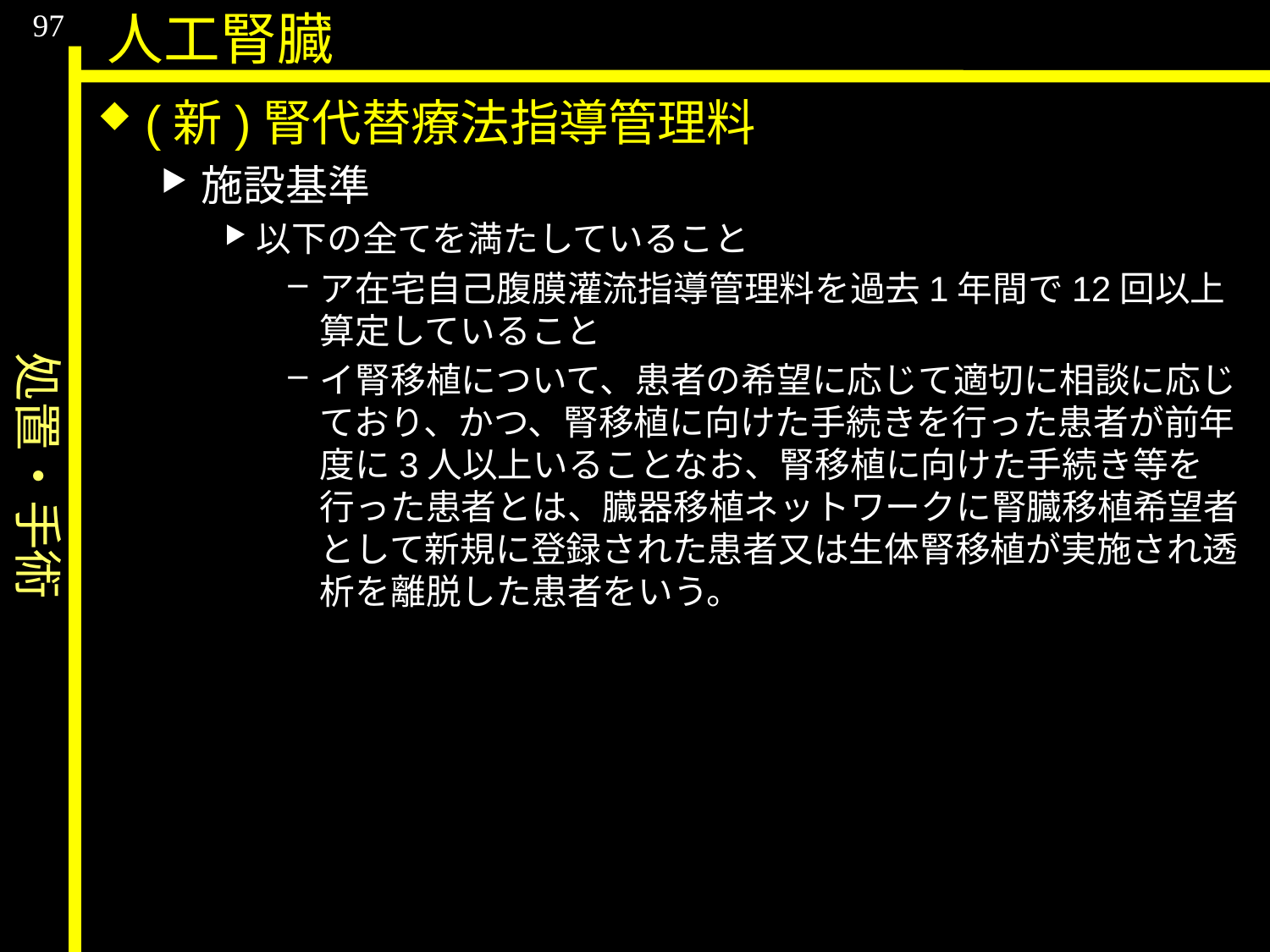

処置・手術
97
人工腎臓

(新)腎代替療法指導管理料
施設基準
以下の全てを満たしていること
ア在宅自己腹膜灌流指導管理料を過去1年間で12回以上算定していること
イ腎移植について、患者の希望に応じて適切に相談に応じており、かつ、腎移植に向けた手続きを行った患者が前年度に3人以上いることなお、腎移植に向けた手続き等を行った患者とは、臓器移植ネットワークに腎臓移植希望者として新規に登録された患者又は生体腎移植が実施され透析を離脱した患者をいう。